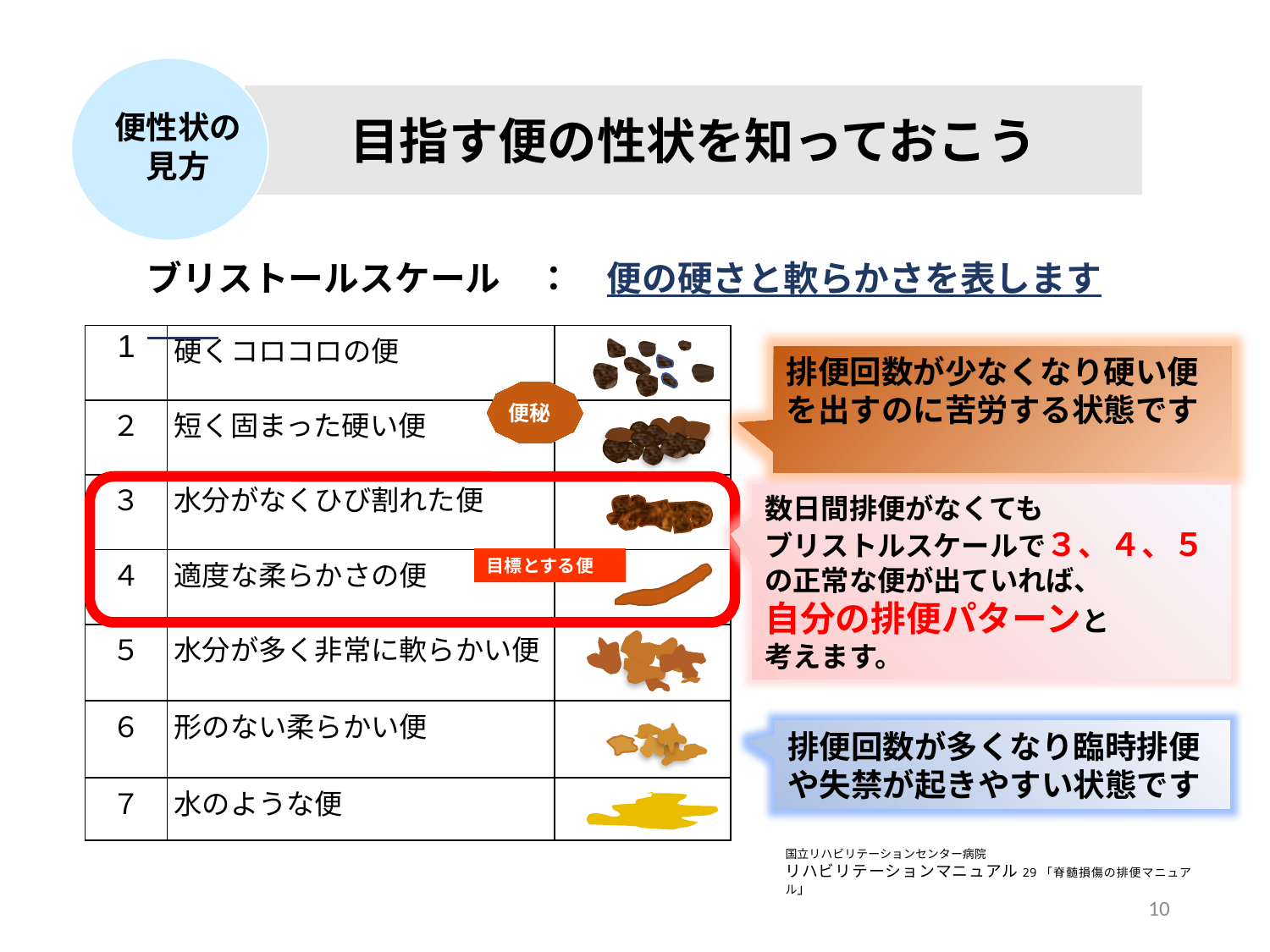

便性状の
見方

目指す便の性状を知っておこう

ブリストールスケール　：　便の硬さと軟らかさを表します
| 1 | 硬くコロコロの便 |  |
| --- | --- | --- |
| ２ | 短く固まった硬い便 |  |
| ３ | 水分がなくひび割れた便 |  |
| ４ | 適度な柔らかさの便 |  |
| ５ | 水分が多く非常に軟らかい便 |  |
| ６ | 形のない柔らかい便 |  |
| ７ | 水のような便 |  |

排便回数が少なくなり硬い便を出すのに苦労する状態です
便秘

数日間排便がなくても
ブリストルスケールで３、４、５の正常な便が出ていれば、
自分の排便パターンと
考えます。

目標とする便

排便回数が多くなり臨時排便や失禁が起きやすい状態です

便失禁

国立リハビリテーションセンター病院
リハビリテーションマニュアル29「脊髄損傷の排便マニュアル」
10